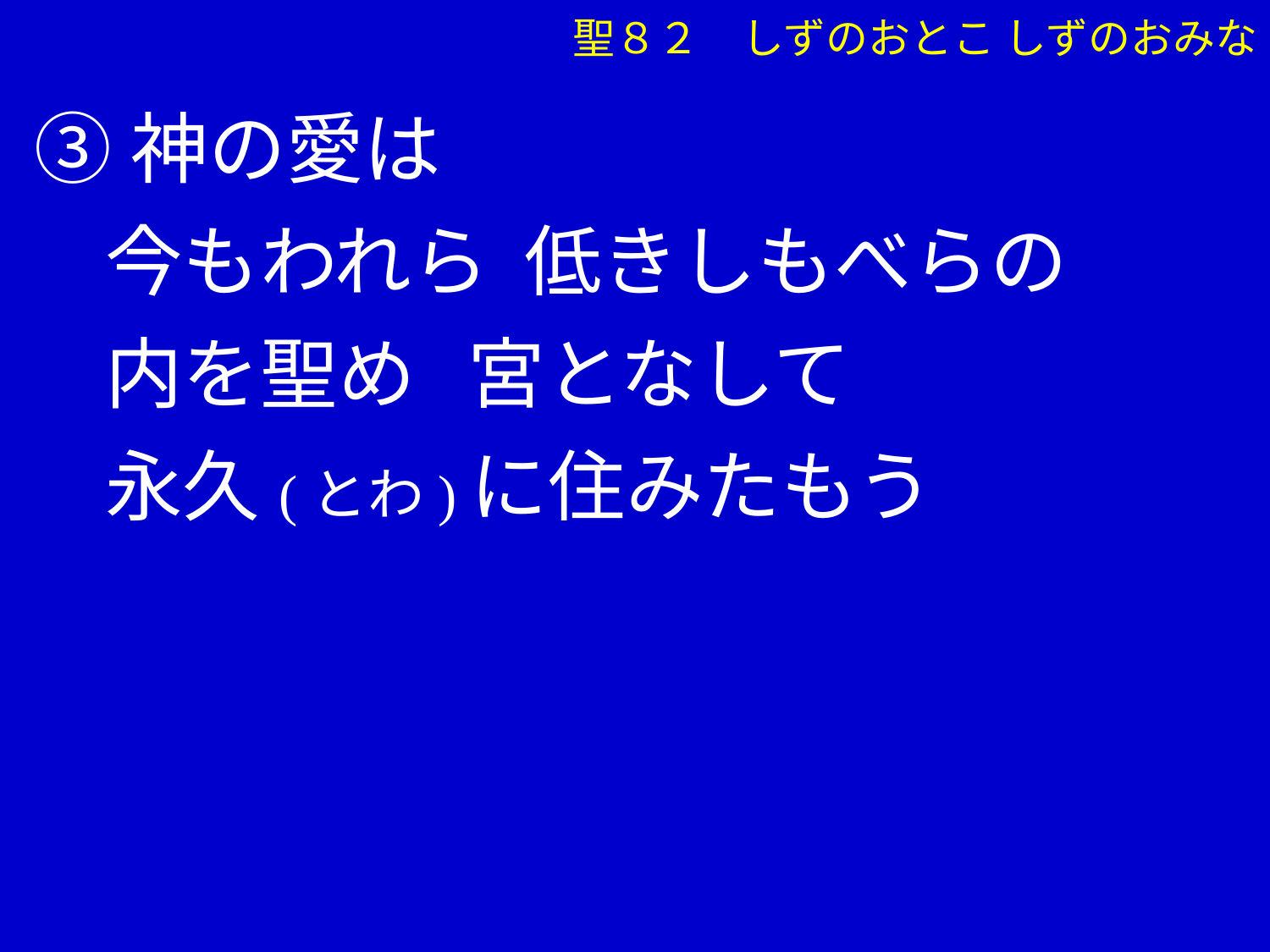

③神の愛は
   今もわれら  低きしもべらの
   内を聖め   宮となして
   永久(とわ)に住みたもう

聖８２　しずのおとこ しずのおみな